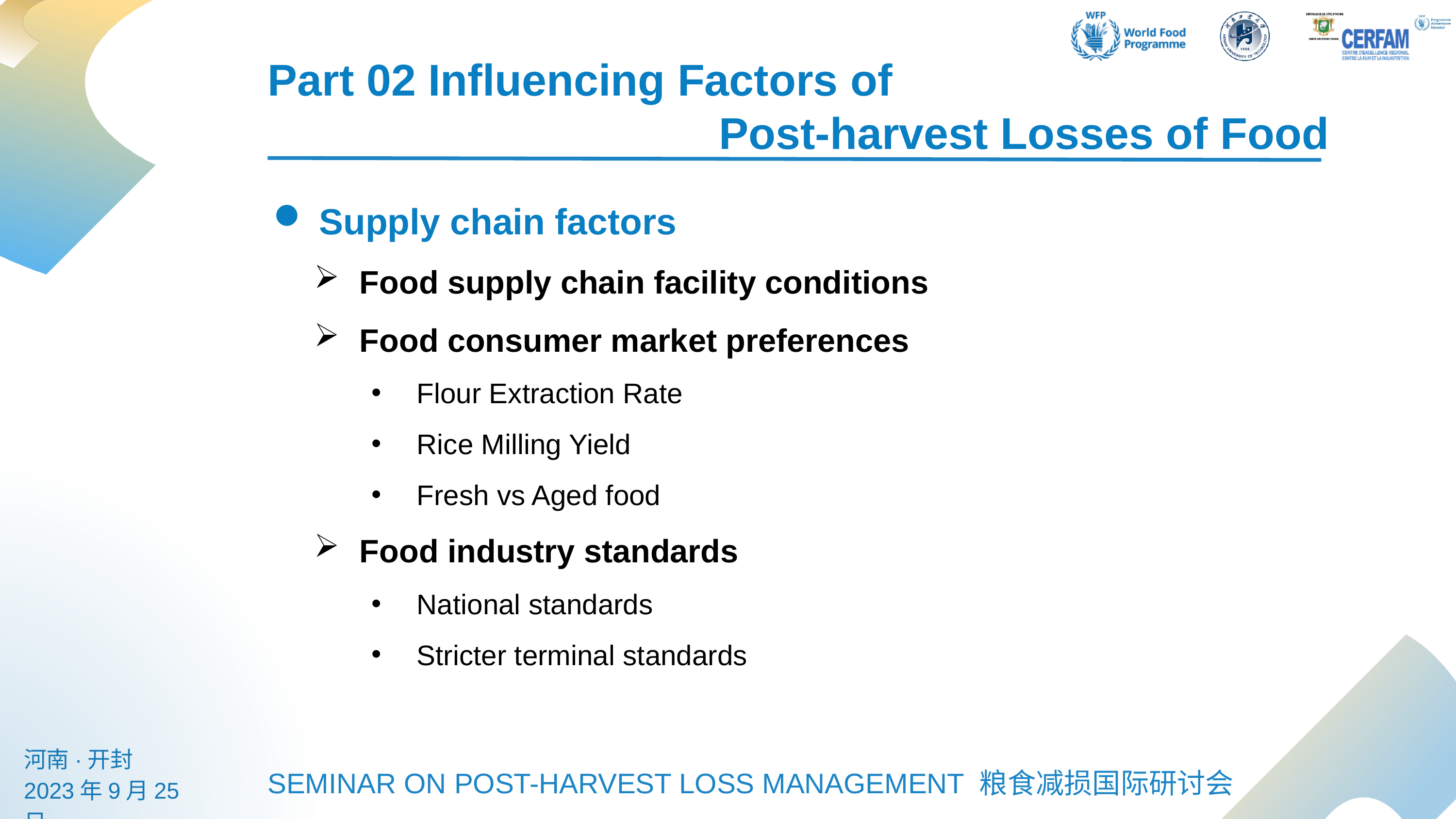

Part 02 Influencing Factors of
             Post-harvest Losses of Food

Supply chain factors
Food supply chain facility conditions
Food consumer market preferences
Flour Extraction Rate
Rice Milling Yield
Fresh vs Aged food
Food industry standards
National standards
Stricter terminal standards

河南·开封
2023年9月25日
SEMINAR ON POST-HARVEST LOSS MANAGEMENT 粮食减损国际研讨会